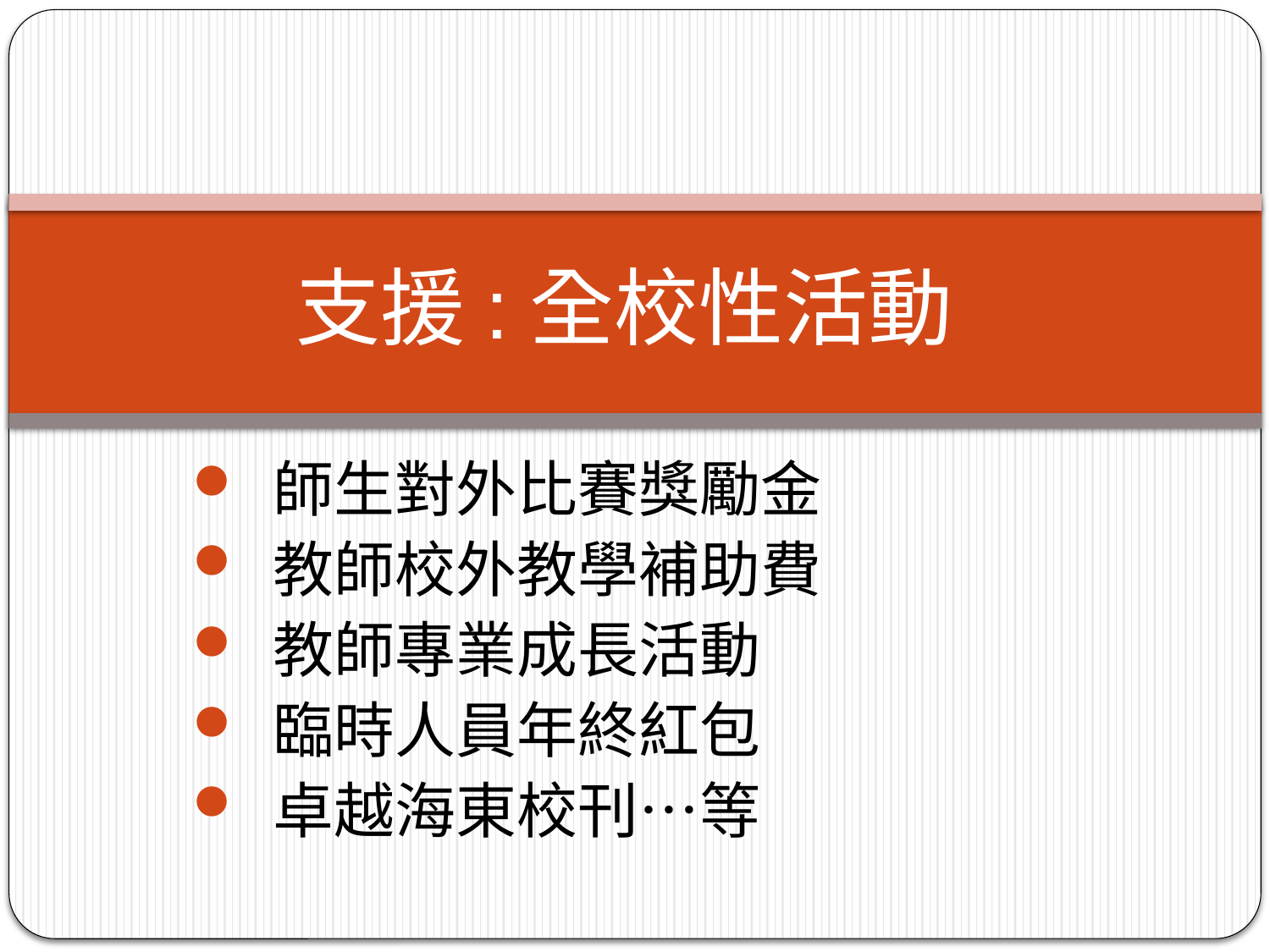

# 支援:全校性活動
師生對外比賽獎勵金
教師校外教學補助費
教師專業成長活動
臨時人員年終紅包
卓越海東校刊…等